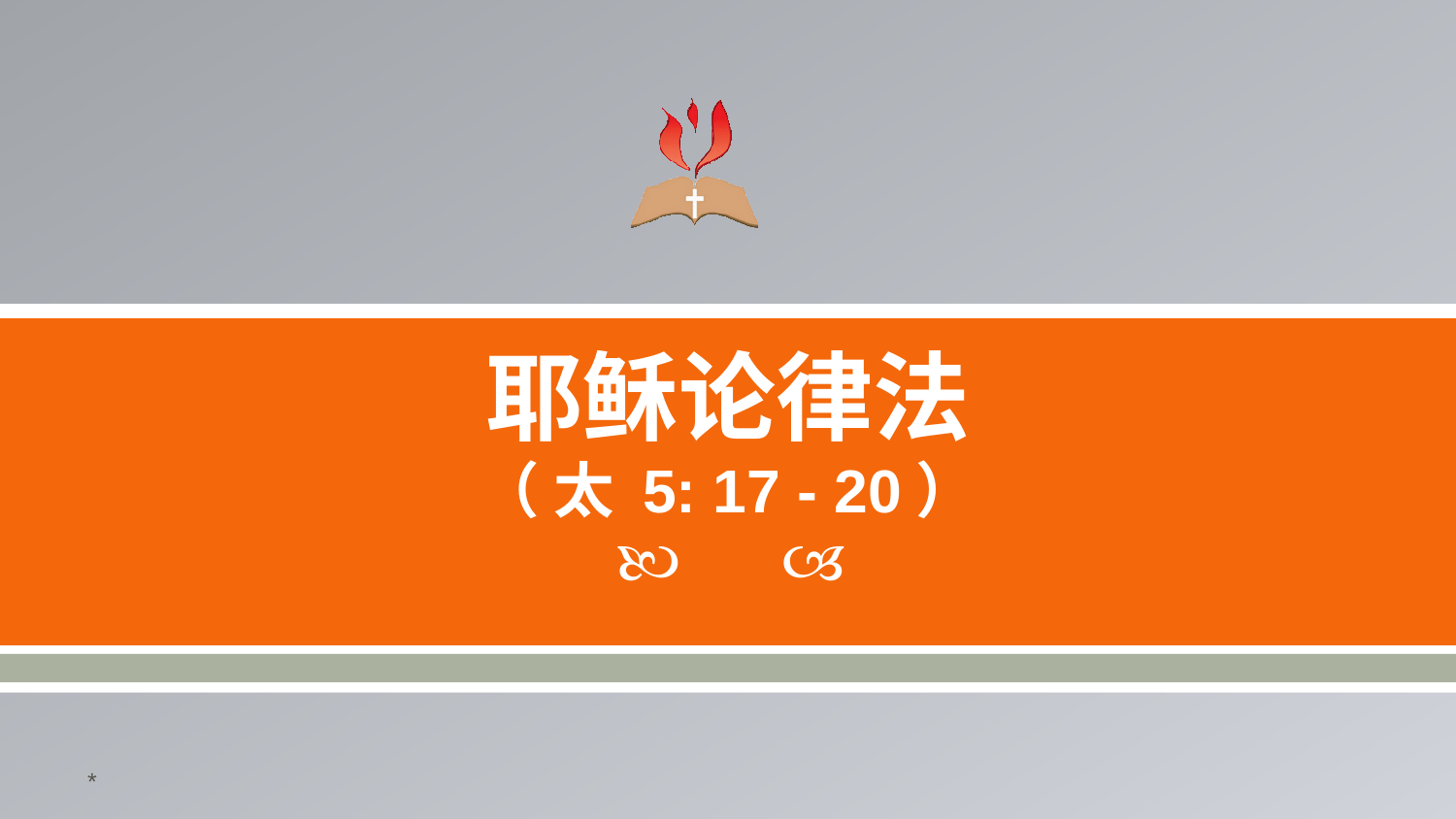

耶稣论律法
（ 太 5: 17 - 20）
*